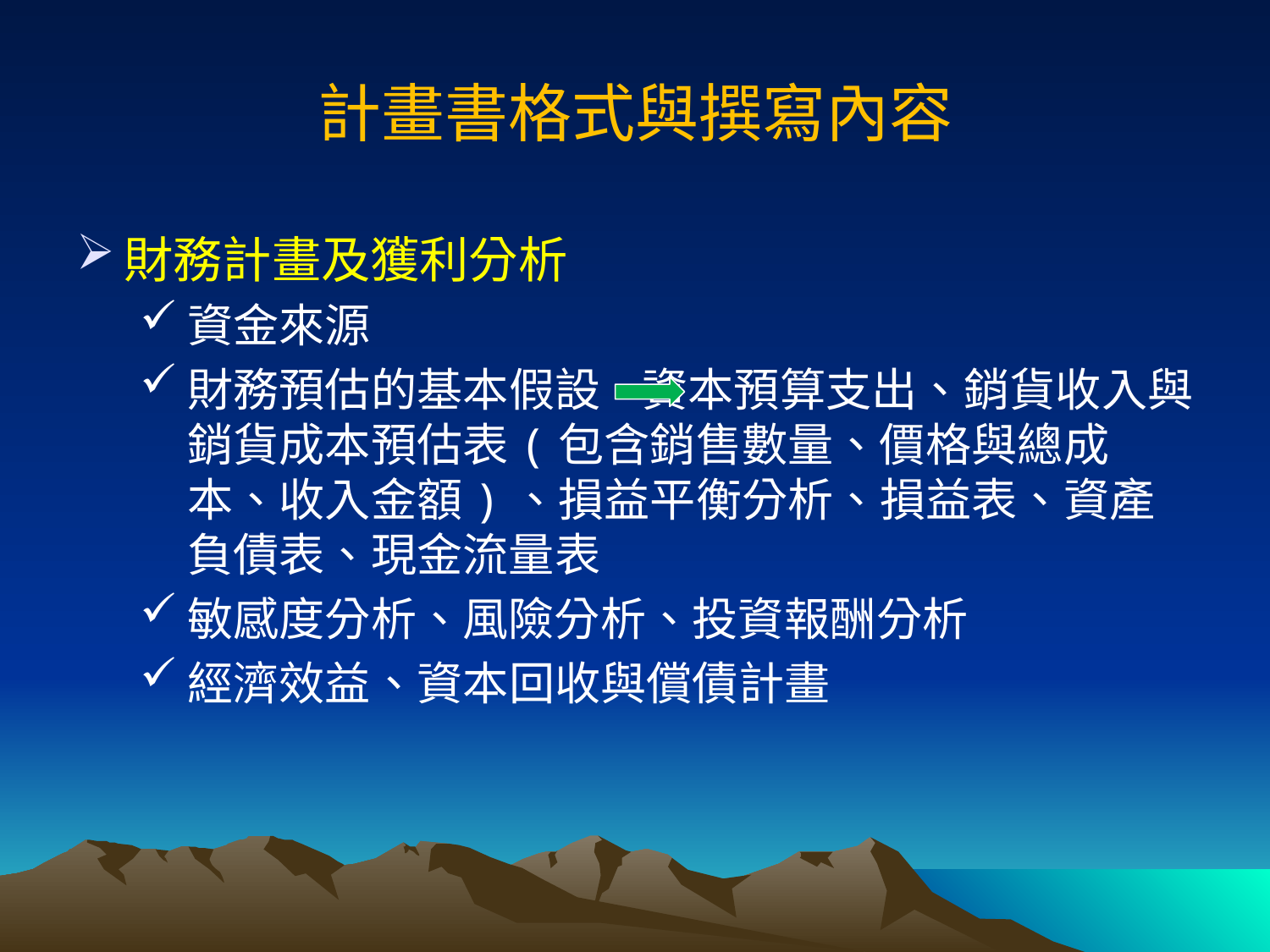

# 計畫書格式與撰寫內容
財務計畫及獲利分析
資金來源
財務預估的基本假設    資本預算支出、銷貨收入與銷貨成本預估表(包含銷售數量、價格與總成本、收入金額)、損益平衡分析、損益表、資產負債表、現金流量表
敏感度分析、風險分析、投資報酬分析
經濟效益、資本回收與償債計畫